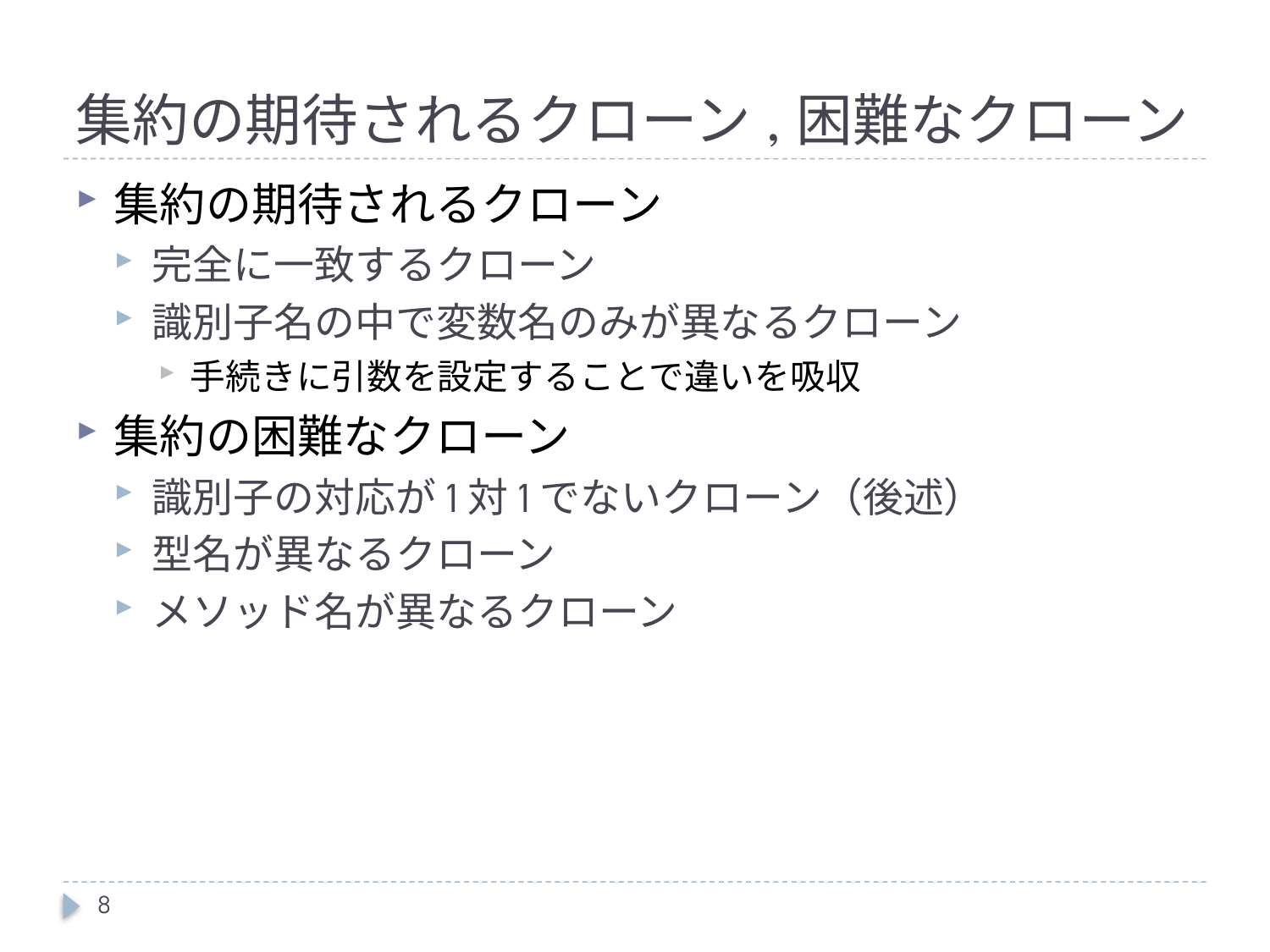

# 集約の期待されるクローン,困難なクローン
集約の期待されるクローン
完全に一致するクローン
識別子名の中で変数名のみが異なるクローン
手続きに引数を設定することで違いを吸収
集約の困難なクローン
識別子の対応が1対1でないクローン（後述）
型名が異なるクローン
メソッド名が異なるクローン

8